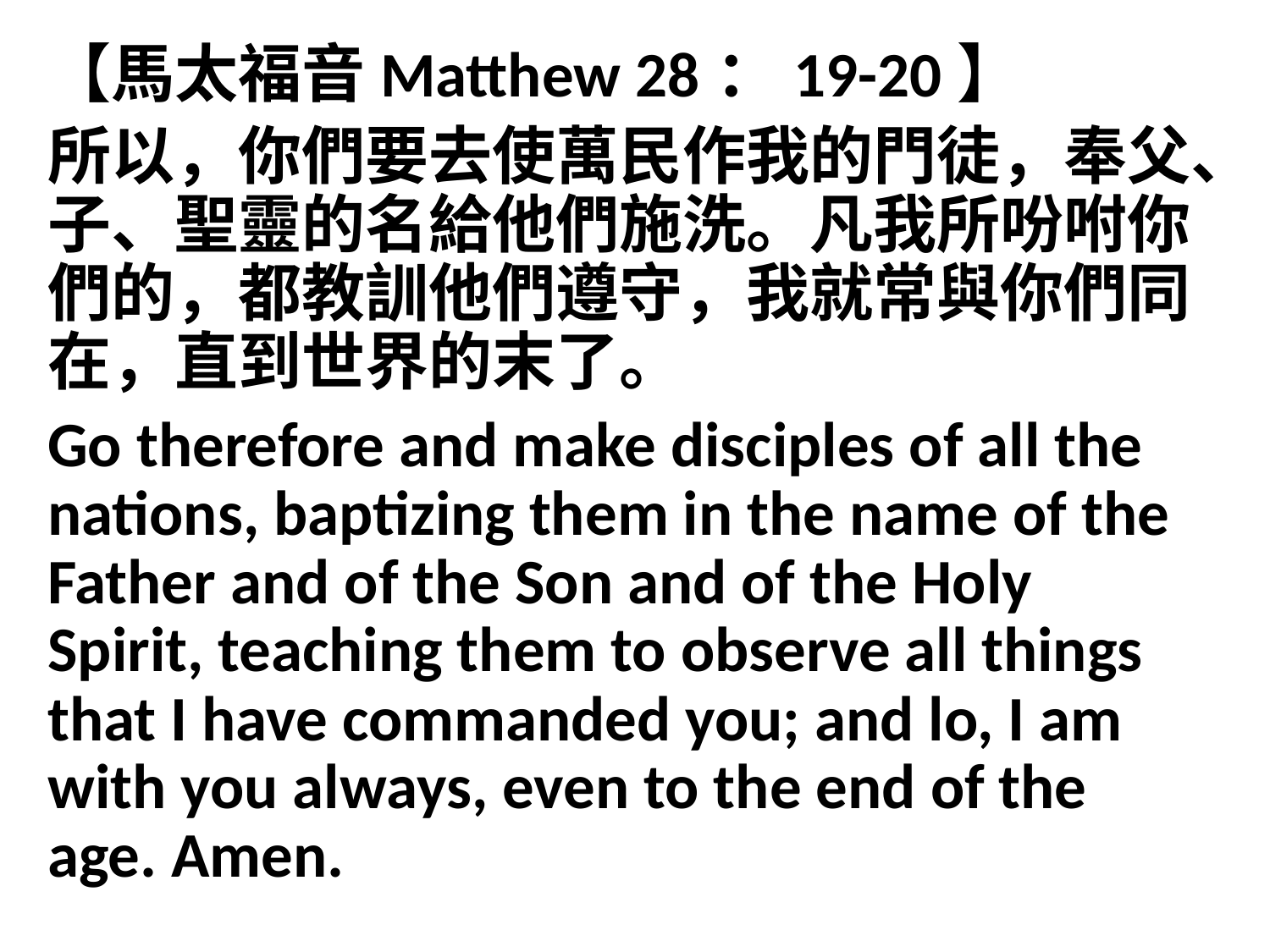

【馬太福音Matthew 28：19-20】
所以，你們要去使萬民作我的門徒，奉父、子、聖靈的名給他們施洗。凡我所吩咐你們的，都教訓他們遵守，我就常與你們同在，直到世界的末了。
Go therefore and make disciples of all the nations, baptizing them in the name of the Father and of the Son and of the Holy Spirit, teaching them to observe all things that I have commanded you; and lo, I am with you always, even to the end of the age. Amen.